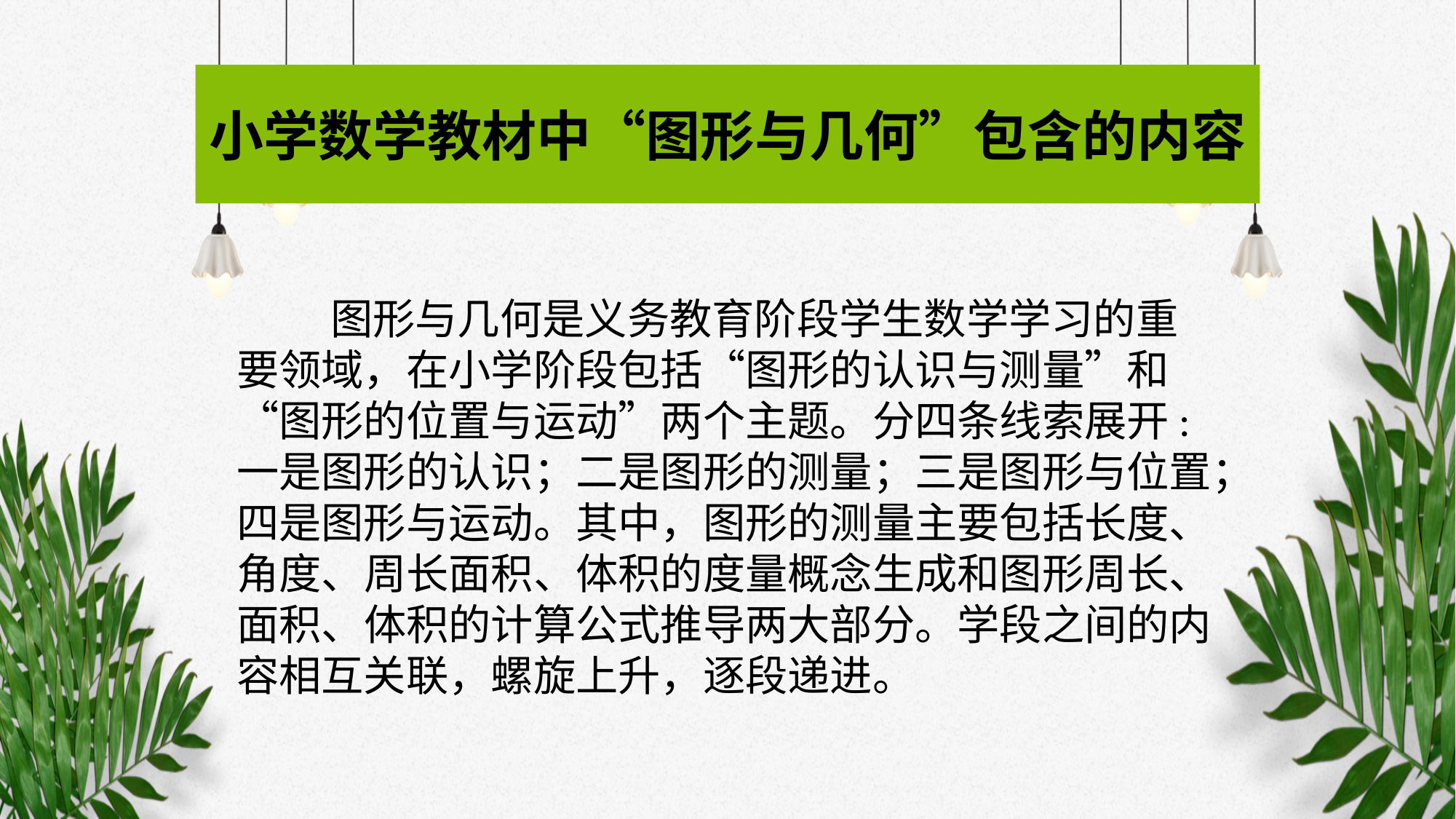

小学数学教材中“图形与几何”包含的内容
     图形与几何是义务教育阶段学生数学学习的重要领域，在小学阶段包括“图形的认识与测量”和“图形的位置与运动”两个主题。分四条线索展开:一是图形的认识；二是图形的测量；三是图形与位置；四是图形与运动。其中，图形的测量主要包括长度、角度、周长面积、体积的度量概念生成和图形周长、面积、体积的计算公式推导两大部分。学段之间的内容相互关联，螺旋上升，逐段递进。